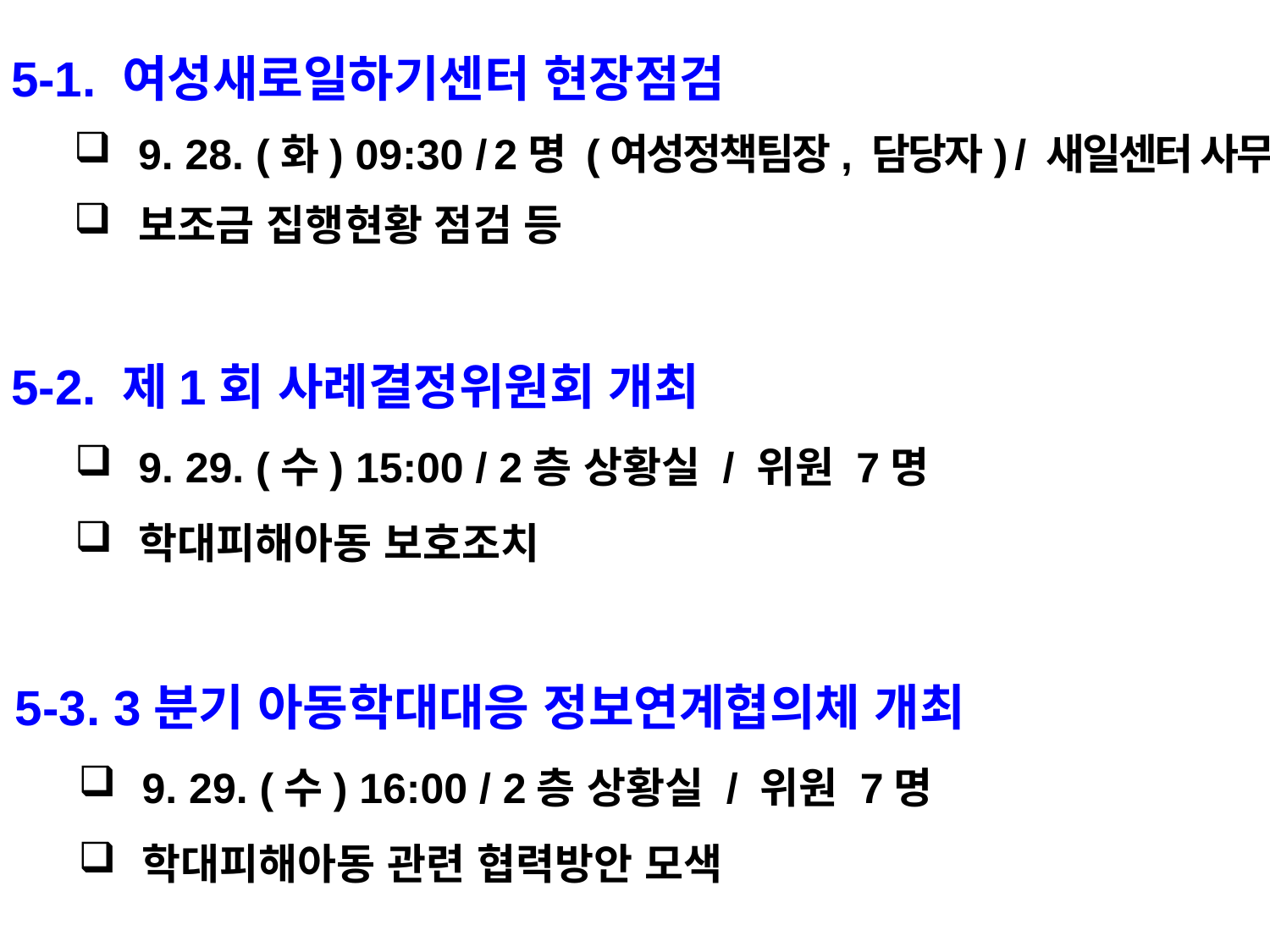

5-1. 여성새로일하기센터 현장점검
9. 28. (화) 09:30 / 2명 (여성정책팀장, 담당자) / 새일센터 사무실
보조금 집행현황 점검 등

5-2. 제1회 사례결정위원회 개최
9. 29. (수) 15:00 / 2층 상황실 / 위원 7명
학대피해아동 보호조치

5-3. 3분기 아동학대대응 정보연계협의체 개최
9. 29. (수) 16:00 / 2층 상황실 / 위원 7명
학대피해아동 관련 협력방안 모색